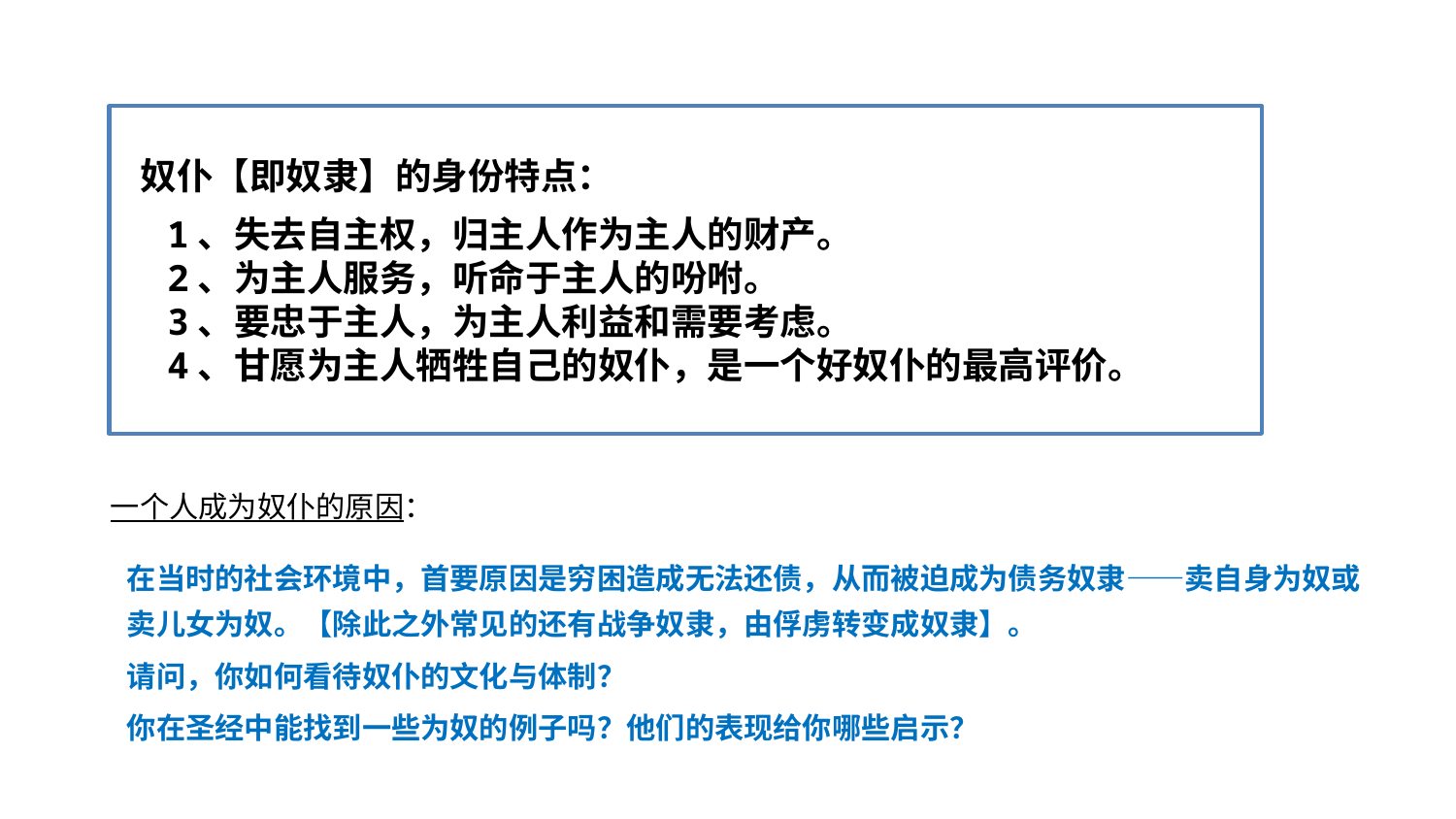

一个人成为奴仆的原因：

在当时的社会环境中，首要原因是穷困造成无法还债，从而被迫成为债务奴隶——卖自身为奴或卖儿女为奴。【除此之外常见的还有战争奴隶，由俘虏转变成奴隶】。
请问，你如何看待奴仆的文化与体制？
你在圣经中能找到一些为奴的例子吗？他们的表现给你哪些启示？
 奴仆【即奴隶】的身份特点：

  1、失去自主权，归主人作为主人的财产。
  2、为主人服务，听命于主人的吩咐。
  3、要忠于主人，为主人利益和需要考虑。
  4、甘愿为主人牺牲自己的奴仆，是一个好奴仆的最高评价。